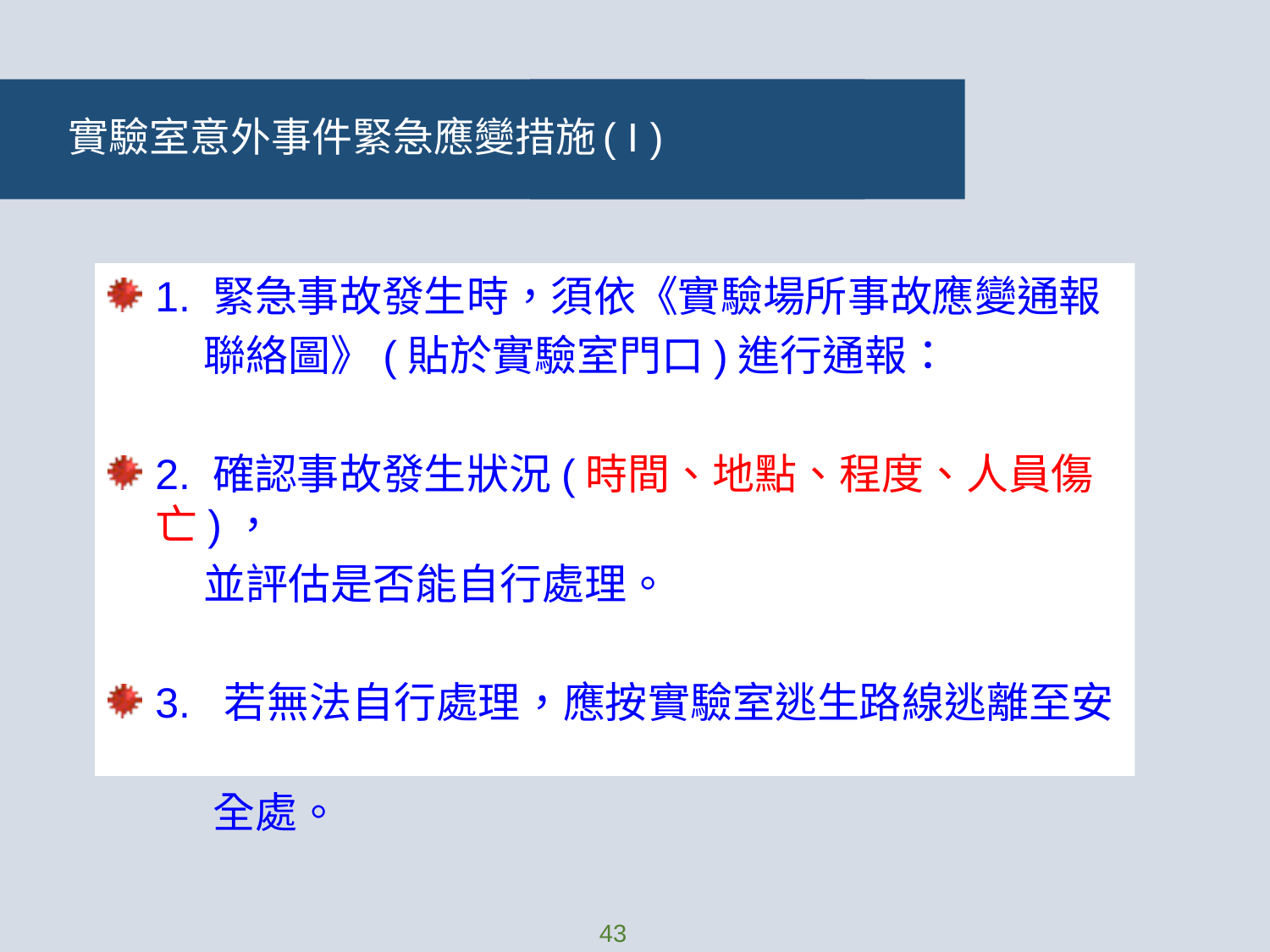

# 實驗室意外事件緊急應變措施( I )
1. 緊急事故發生時，須依《實驗場所事故應變通報
         聯絡圖》(貼於實驗室門口)進行通報：

2. 確認事故發生狀況(時間、地點、程度、人員傷亡)，
         並評估是否能自行處理。

3.  若無法自行處理，應按實驗室逃生路線逃離至安
          全處。